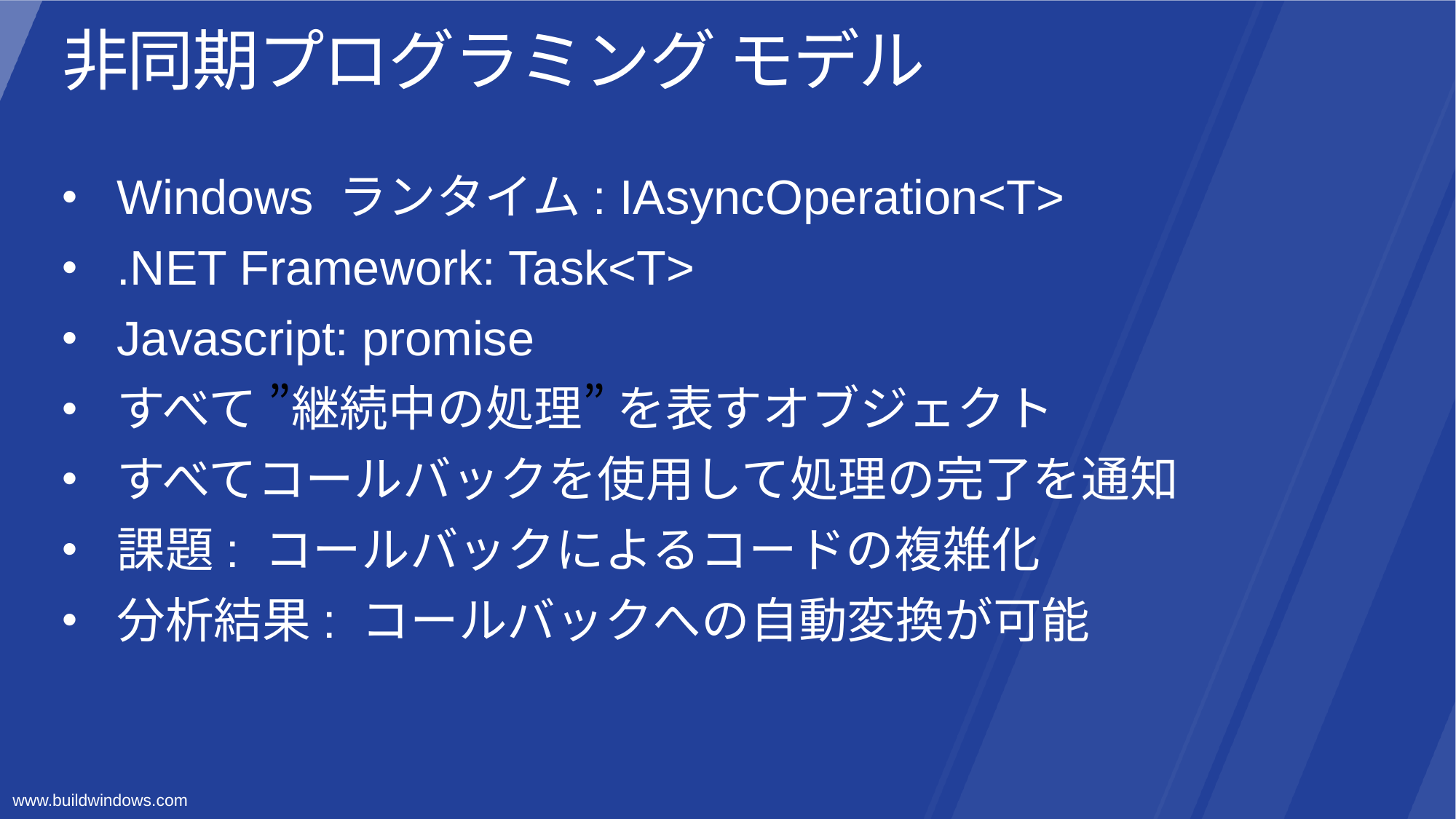

# 非同期プログラミング モデル
Windows ランタイム: IAsyncOperation<T>
.NET Framework: Task<T>
Javascript: promise
すべて ”継続中の処理” を表すオブジェクト
すべてコールバックを使用して処理の完了を通知
課題: コールバックによるコードの複雑化
分析結果: コールバックへの自動変換が可能